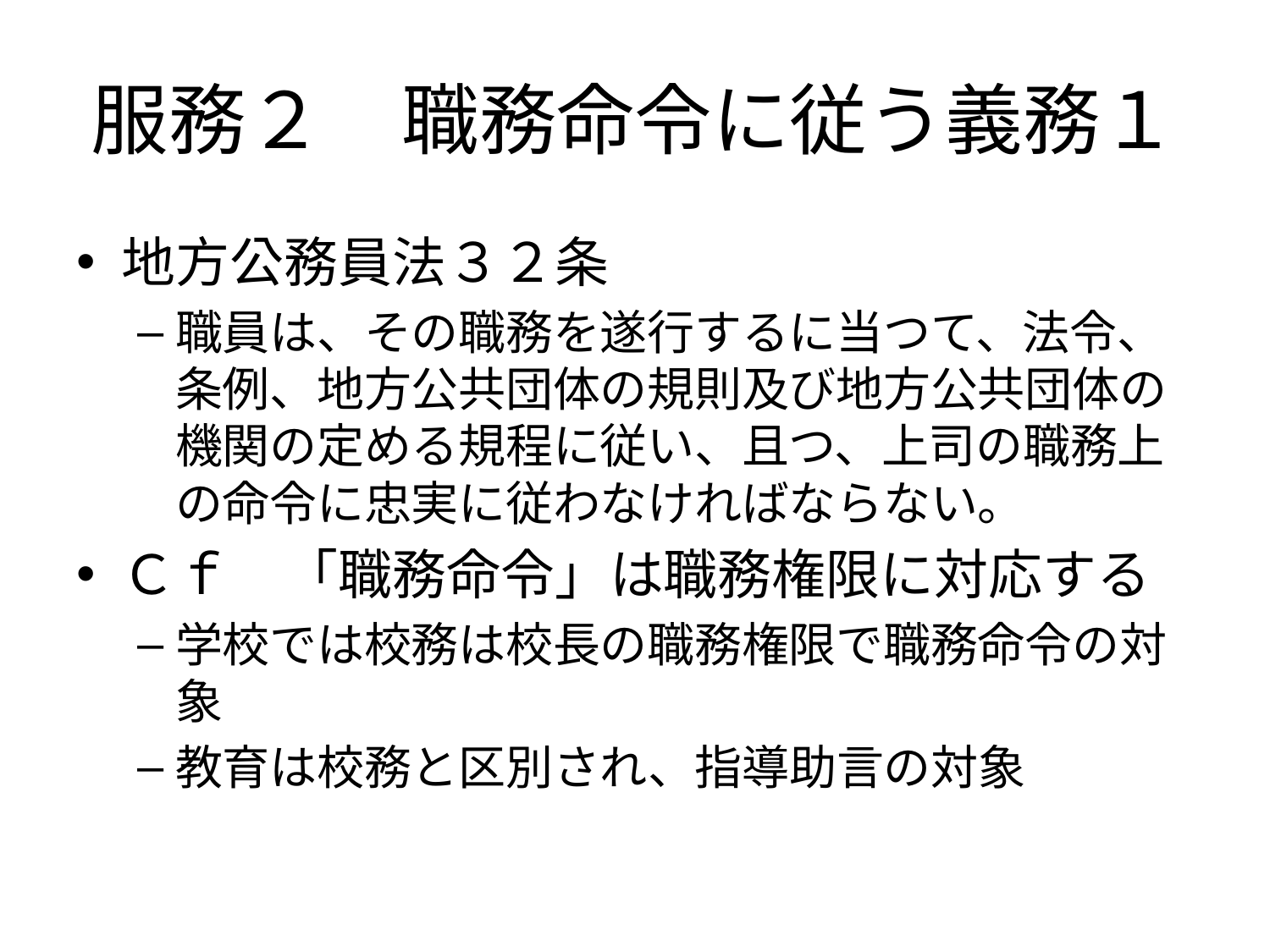

# 服務２　職務命令に従う義務１
地方公務員法３２条
職員は、その職務を遂行するに当つて、法令、条例、地方公共団体の規則及び地方公共団体の機関の定める規程に従い、且つ、上司の職務上の命令に忠実に従わなければならない。
Ｃｆ　「職務命令」は職務権限に対応する
学校では校務は校長の職務権限で職務命令の対象
教育は校務と区別され、指導助言の対象